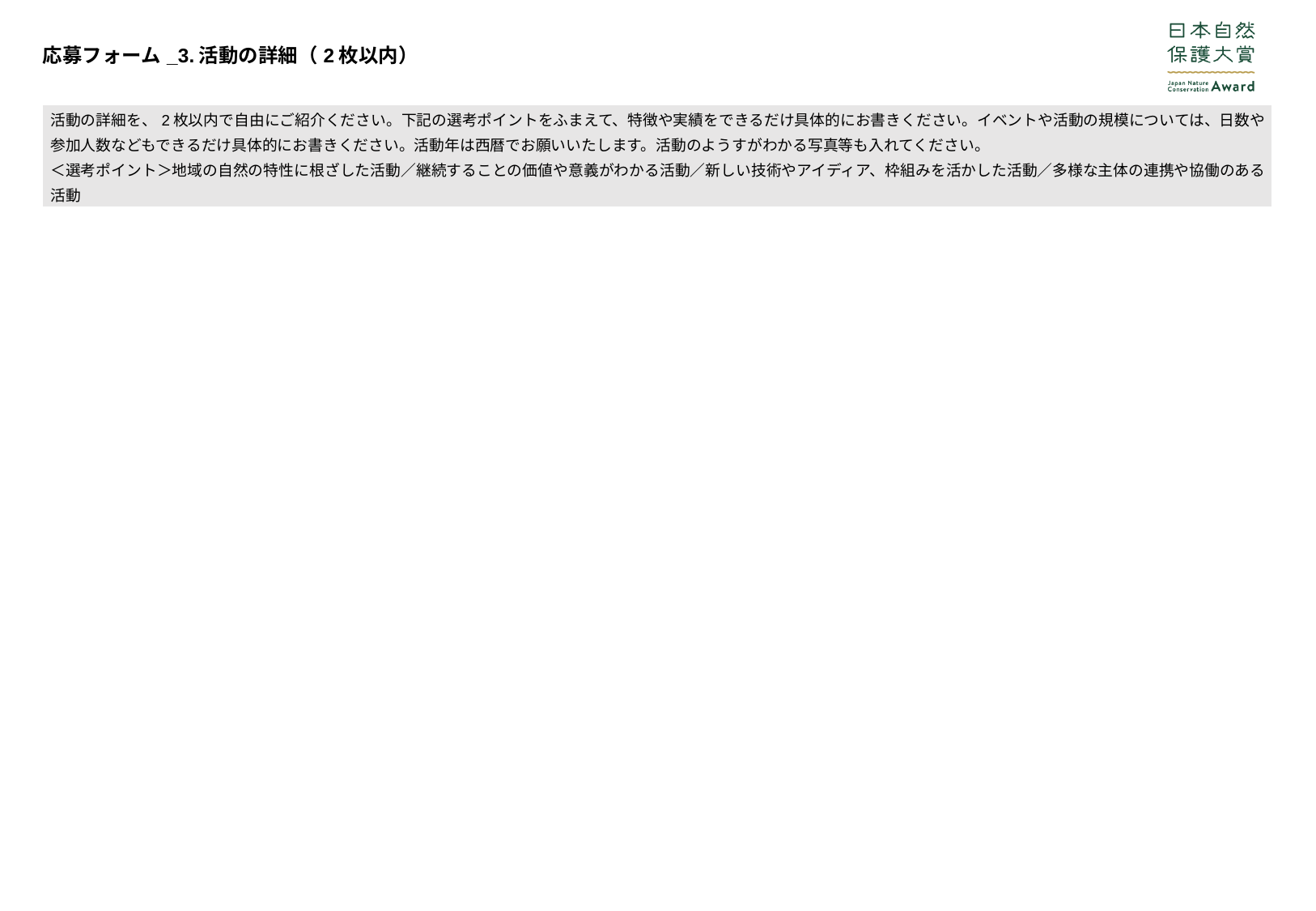

応募フォーム_3.活動の詳細（2枚以内）
| 活動の詳細を、2枚以内で自由にご紹介ください。下記の選考ポイントをふまえて、特徴や実績をできるだけ具体的にお書きください。イベントや活動の規模については、日数や参加人数などもできるだけ具体的にお書きください。活動年は西暦でお願いいたします。活動のようすがわかる写真等も入れてください。 ＜選考ポイント＞地域の自然の特性に根ざした活動／継続することの価値や意義がわかる活動／新しい技術やアイディア、枠組みを活かした活動／多様な主体の連携や協働のある活動 |
| --- |